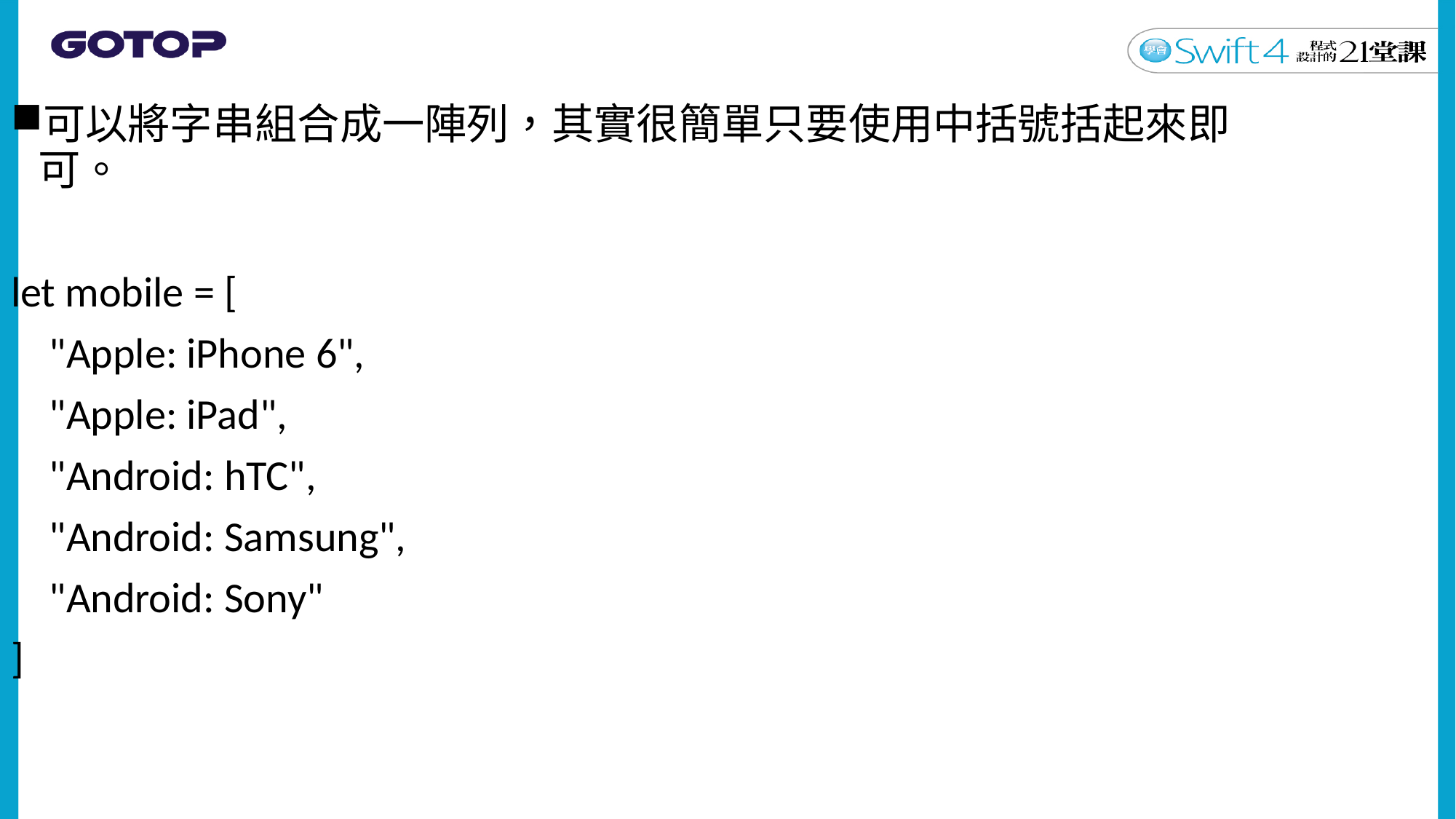

可以將字串組合成一陣列，其實很簡單只要使用中括號括起來即可。

let mobile = [
    "Apple: iPhone 6",
    "Apple: iPad",
    "Android: hTC",
    "Android: Samsung",
    "Android: Sony"
]